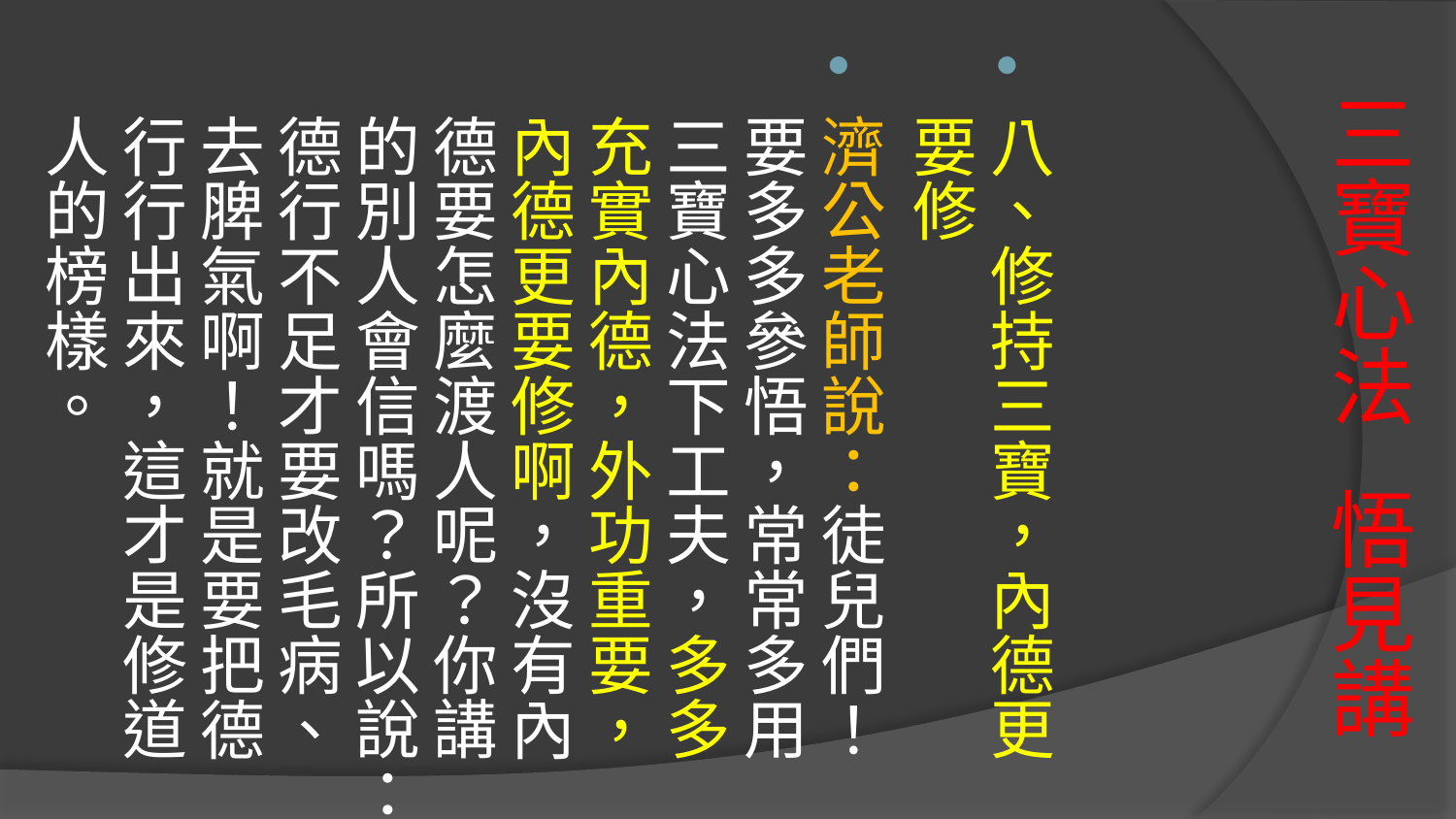

八、修持三寶，內德更要修
濟公老師說：徒兒們！要多多參悟，常常多用三寶心法下工夫，多多充實內德，外功重要，內德更要修啊，沒有內德要怎麼渡人呢？你講的別人會信嗎？所以說：德行不足才要改毛病、去脾氣啊！就是要把德行行出來，這才是修道人的榜樣。
# 三寶心法   悟見講